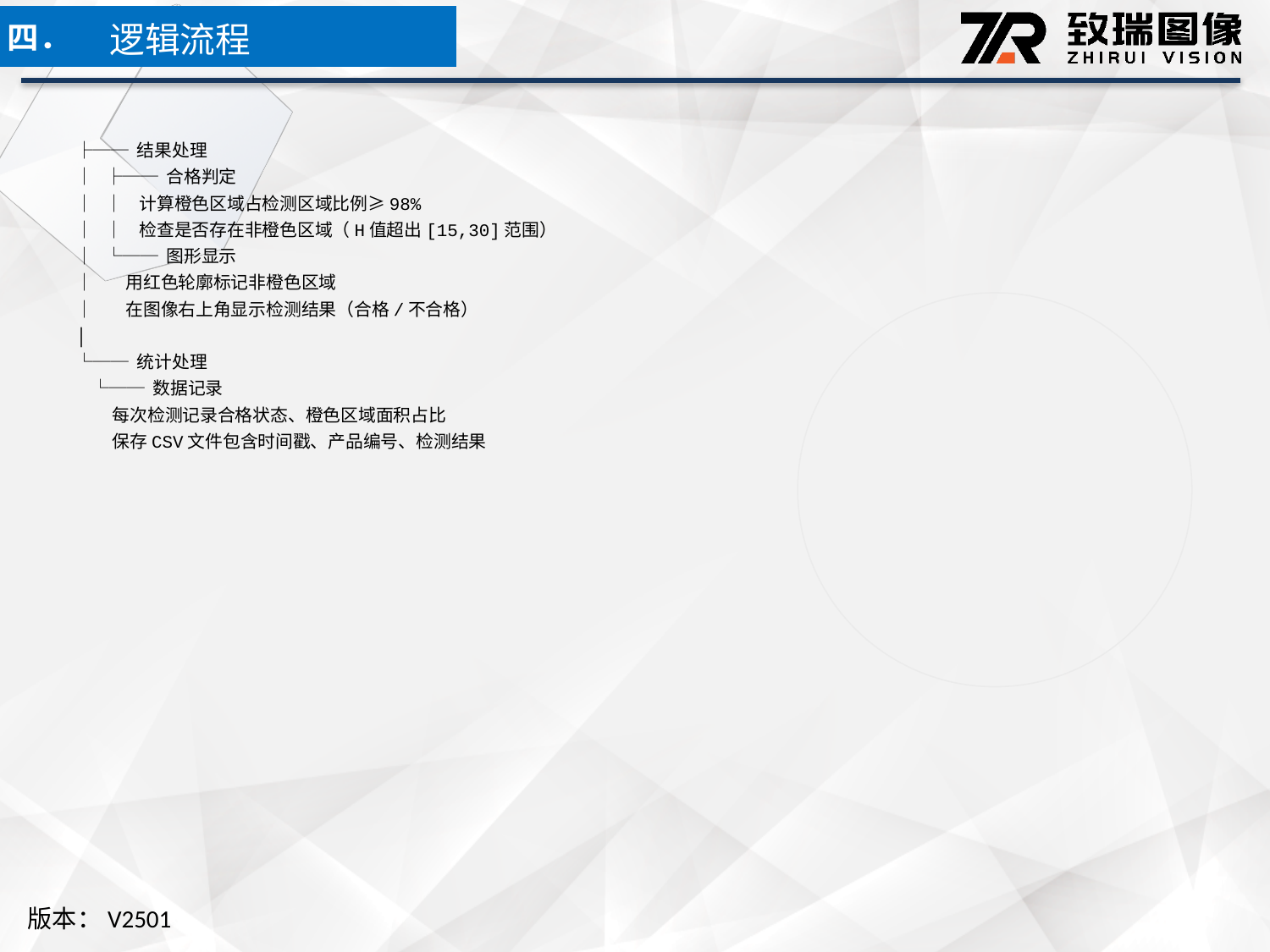

逻辑流程
四．

├── 结果处理
│   ├── 合格判定
│   │   计算橙色区域占检测区域比例≥98%
│   │   检查是否存在非橙色区域（H值超出[15,30]范围）
│   └── 图形显示
│       用红色轮廓标记非橙色区域
│       在图像右上角显示检测结果（合格/不合格）
│
└── 统计处理
    └── 数据记录
        每次检测记录合格状态、橙色区域面积占比
        保存CSV文件包含时间戳、产品编号、检测结果